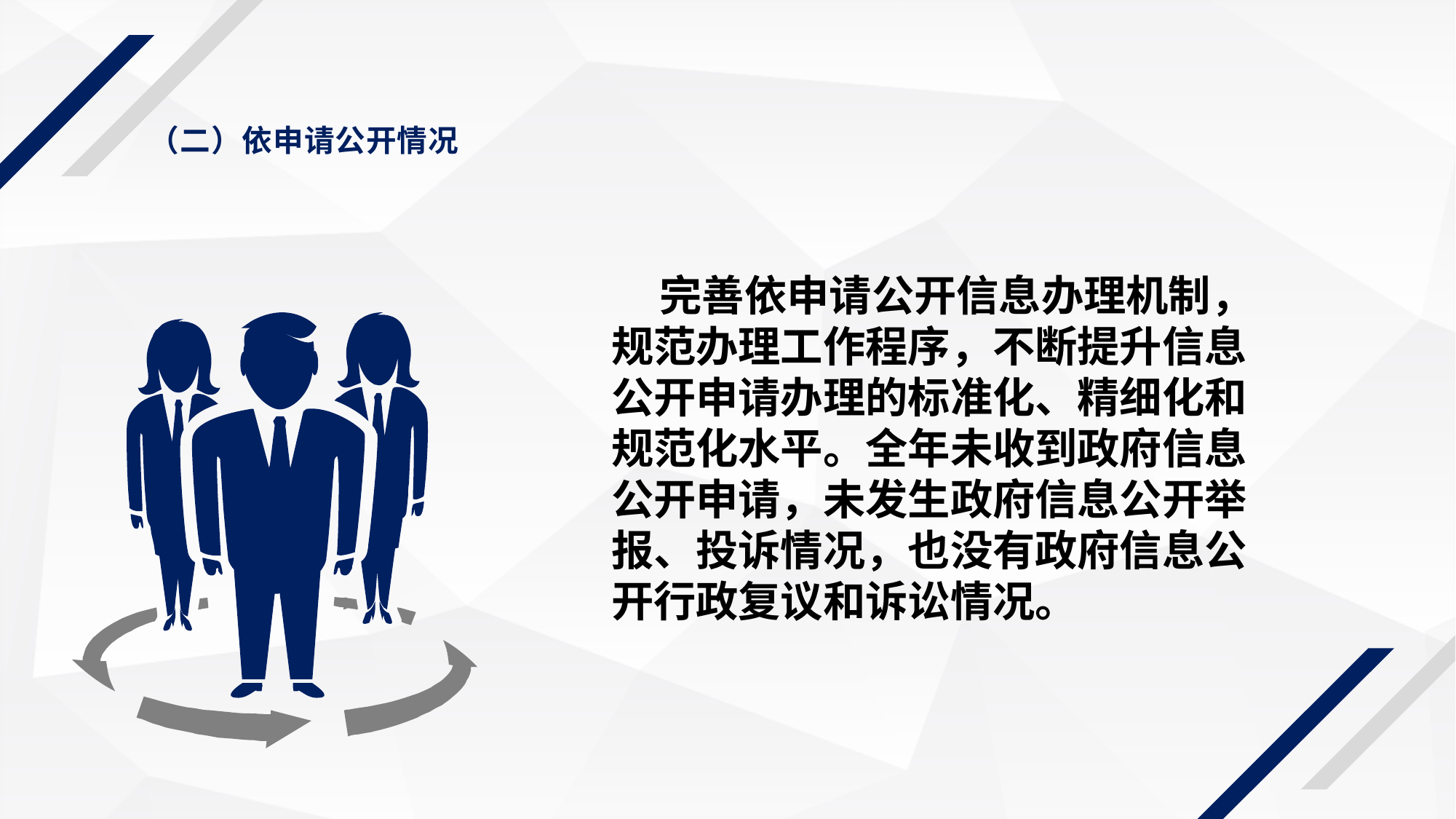

（二）依申请公开情况
    完善依申请公开信息办理机制，规范办理工作程序，不断提升信息公开申请办理的标准化、精细化和规范化水平。全年未收到政府信息公开申请，未发生政府信息公开举报、投诉情况，也没有政府信息公开行政复议和诉讼情况。